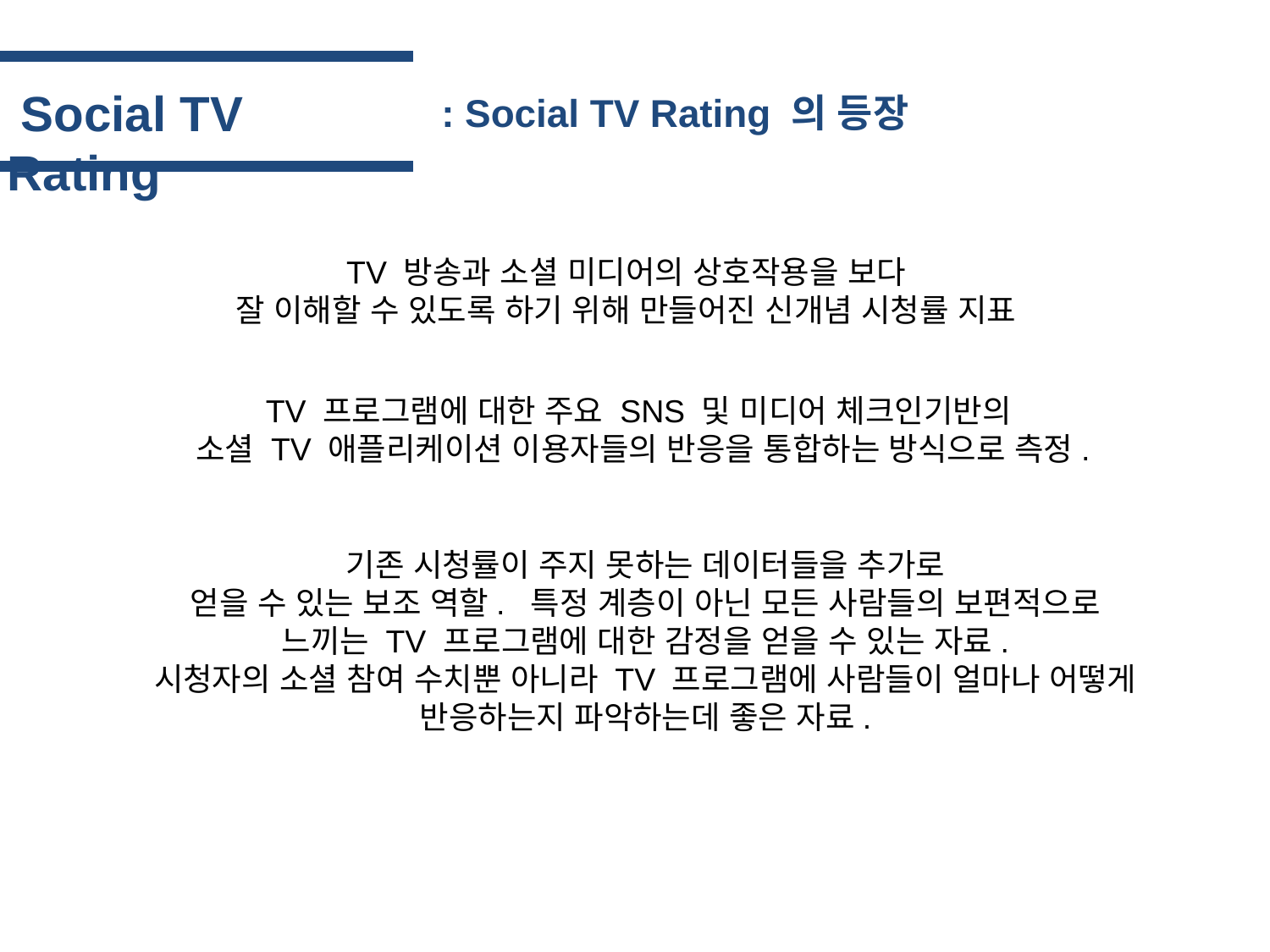

Social TV Rating
: Social TV Rating 의 등장
TV 방송과 소셜 미디어의 상호작용을 보다
잘 이해할 수 있도록 하기 위해 만들어진 신개념 시청률 지표
TV 프로그램에 대한 주요 SNS 및 미디어 체크인기반의
소셜 TV 애플리케이션 이용자들의 반응을 통합하는 방식으로 측정.
기존 시청률이 주지 못하는 데이터들을 추가로
얻을 수 있는 보조 역할.  특정 계층이 아닌 모든 사람들의 보편적으로
느끼는 TV 프로그램에 대한 감정을 얻을 수 있는 자료.
시청자의 소셜 참여 수치뿐 아니라 TV 프로그램에 사람들이 얼마나 어떻게
반응하는지 파악하는데 좋은 자료.